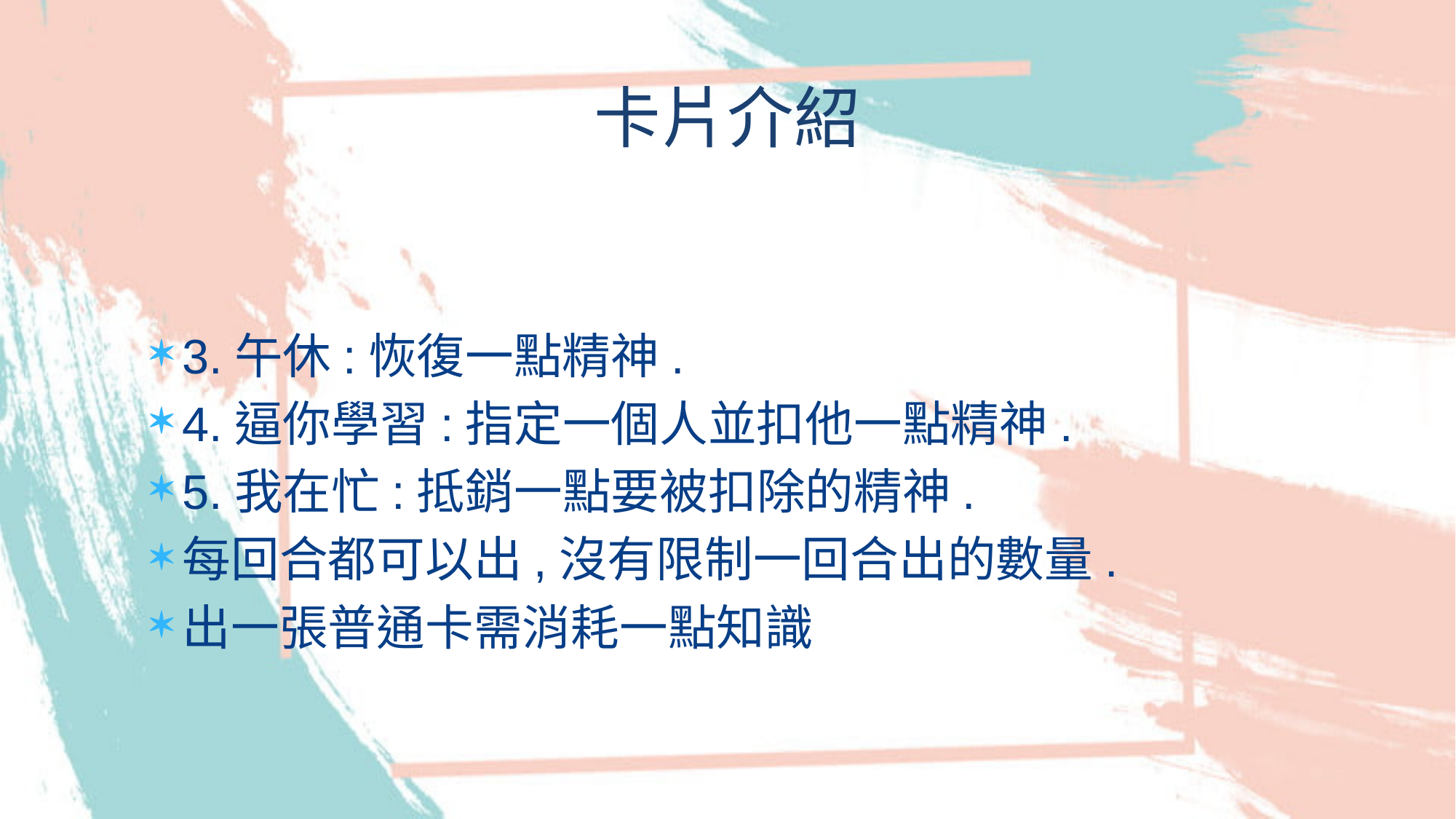

# 卡片介紹
3.午休:恢復一點精神.
4.逼你學習:指定一個人並扣他一點精神.
5.我在忙:抵銷一點要被扣除的精神.
每回合都可以出,沒有限制一回合出的數量.
出一張普通卡需消耗一點知識